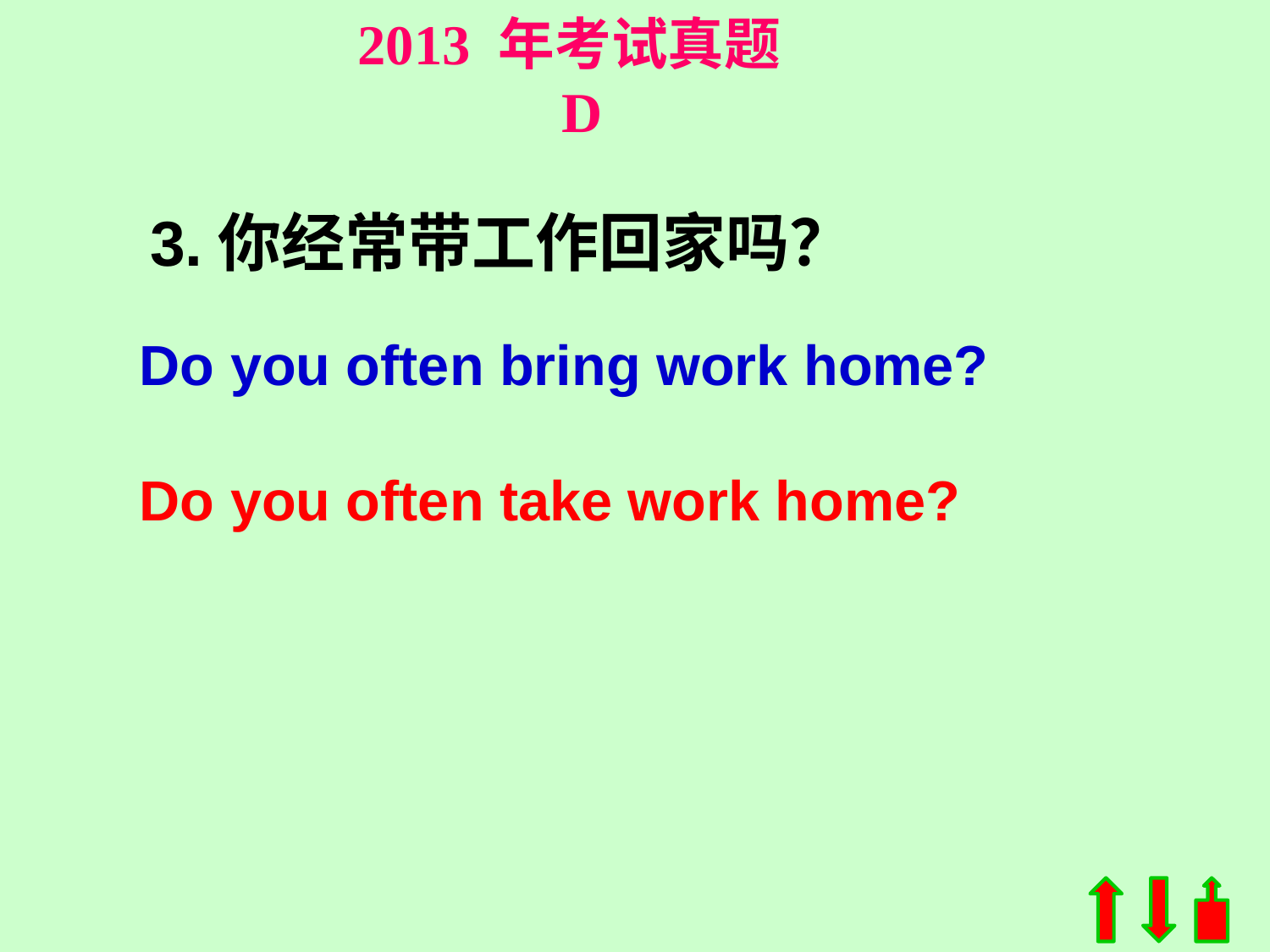

2013 年考试真题   D
3.你经常带工作回家吗？
Do you often bring work home?

Do you often take work home?